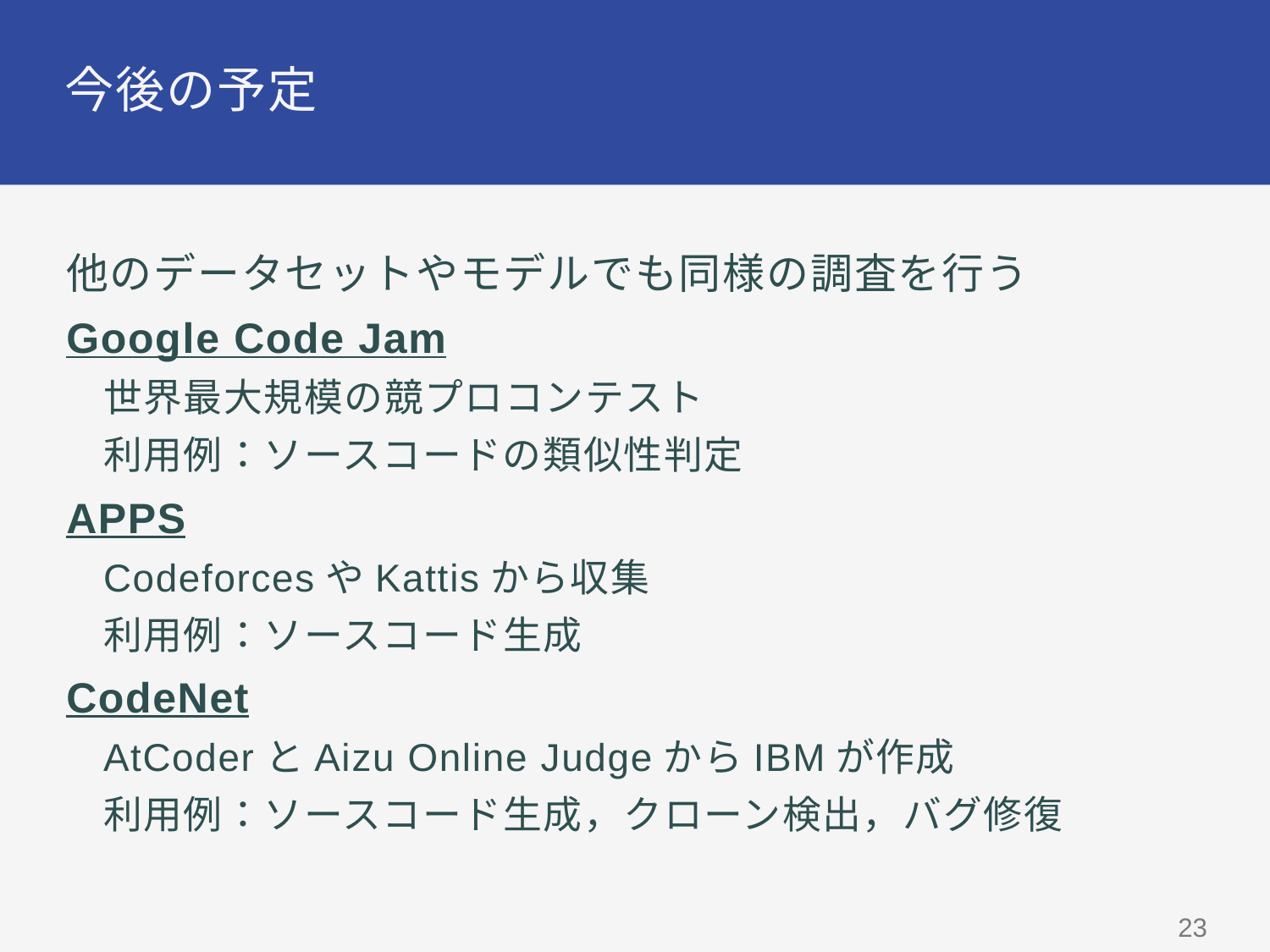

# 今後の予定
他のデータセットやモデルでも同様の調査を行う
Google Code Jam
世界最大規模の競プロコンテスト
利用例：ソースコードの類似性判定
APPS
CodeforcesやKattisから収集
利用例：ソースコード生成
CodeNet
AtCoderとAizu Online JudgeからIBMが作成
利用例：ソースコード生成，クローン検出，バグ修復
23